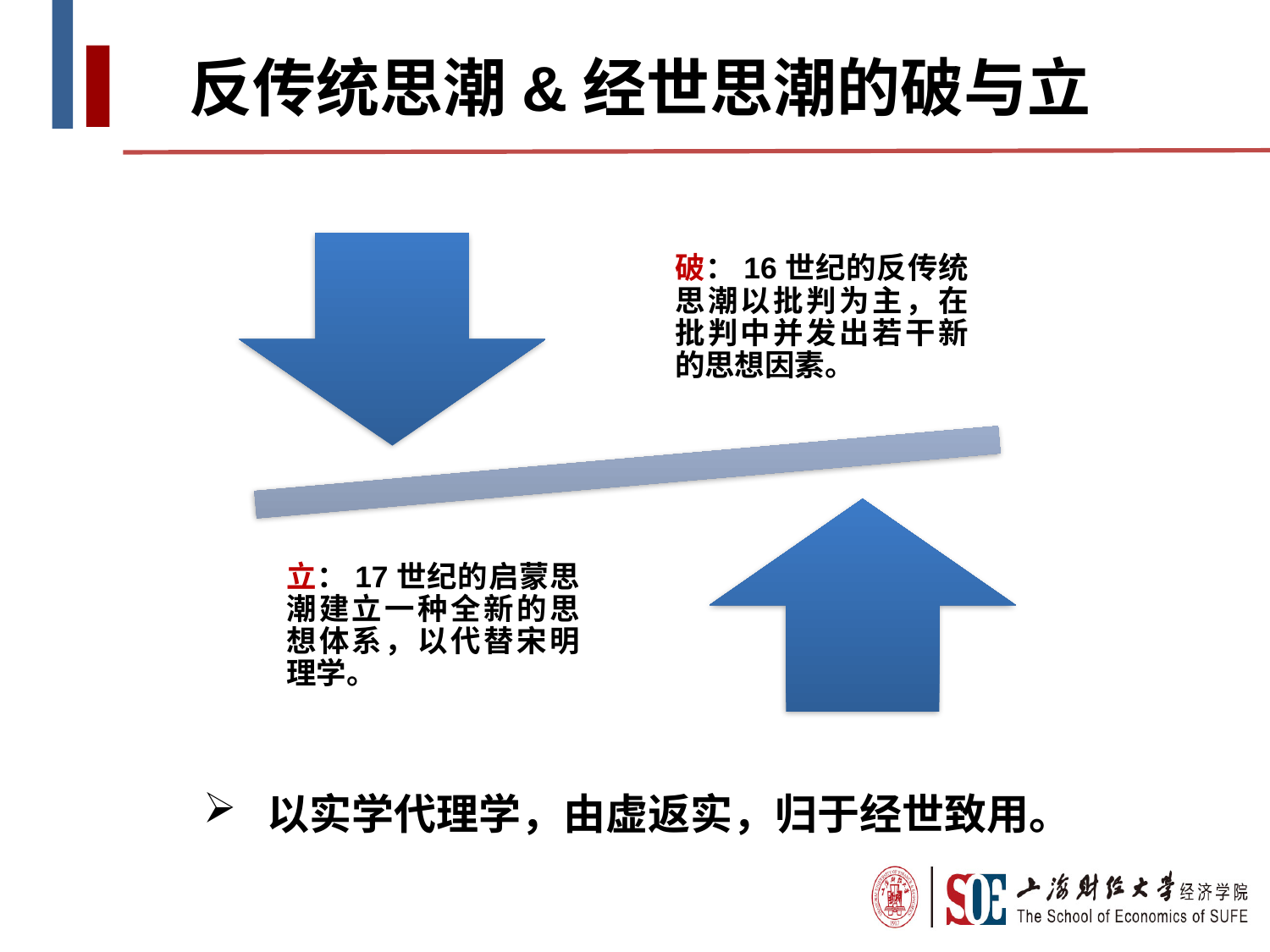

反传统思潮&经世思潮的破与立
破：16世纪的反传统思潮以批判为主，在批判中并发出若干新的思想因素。
立：17世纪的启蒙思潮建立一种全新的思想体系，以代替宋明理学。
以实学代理学，由虚返实，归于经世致用。